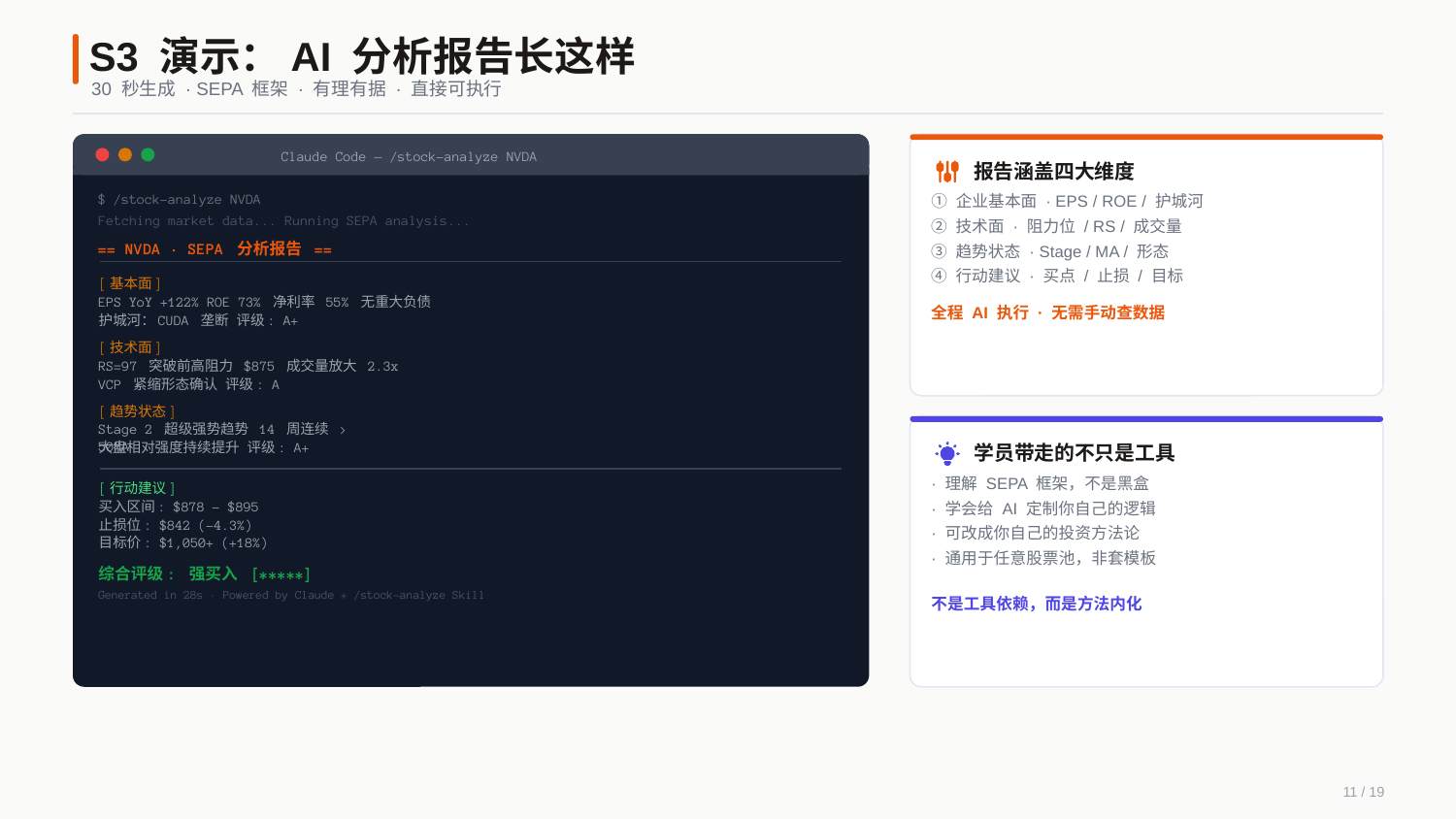

S3 演示：AI 分析报告长这样

30 秒生成 · SEPA 框架 · 有理有据 · 直接可执行

Claude Code — /stock-analyze NVDA

报告涵盖四大维度

$ /stock-analyze NVDA
① 企业基本面 · EPS / ROE / 护城河
Fetching market data... Running SEPA analysis...
② 技术面 · 阻力位 / RS / 成交量
== NVDA · SEPA 分析报告 ==
③ 趋势状态 · Stage / MA / 形态

④ 行动建议 · 买点 / 止损 / 目标
[基本面]
EPS YoY +122% ROE 73% 净利率 55% 无重大负债
全程 AI 执行 · 无需手动查数据
护城河：CUDA 垄断 评级: A+
[技术面]
RS=97 突破前高阻力 $875 成交量放大 2.3x
VCP 紧缩形态确认 评级: A
[趋势状态]

Stage 2 超级强势趋势 14 周连续 > 50MA
大盘相对强度持续提升 评级: A+
学员带走的不只是工具

· 理解 SEPA 框架，不是黑盒
[行动建议]
买入区间: $878 - $895
· 学会给 AI 定制你自己的逻辑
止损位: $842 (-4.3%)
· 可改成你自己的投资方法论
目标价: $1,050+ (+18%)
· 通用于任意股票池，非套模板
综合评级: 强买入 [*****]
Generated in 28s · Powered by Claude + /stock-analyze Skill
不是工具依赖，而是方法内化
11 / 19